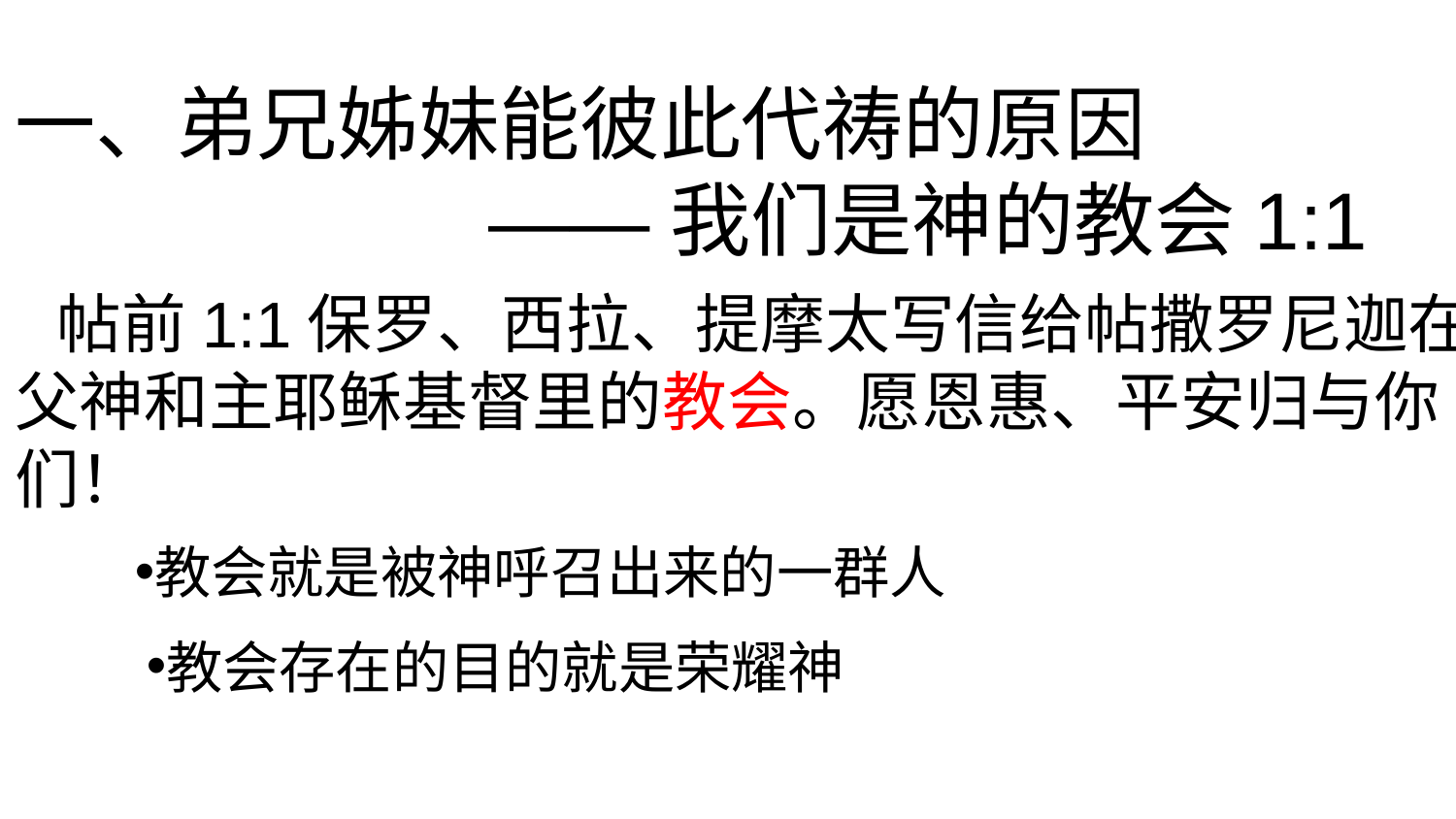

# 一、弟兄姊妹能彼此代祷的原因 ­——我们是神的教会1:1
帖前1:1保罗、西拉、提摩太写信给帖撒罗尼迦在父神和主耶稣基督里的教会。愿恩惠、平安归与你们！
教会就是被神呼召出来的一群人
教会存在的目的就是荣耀神